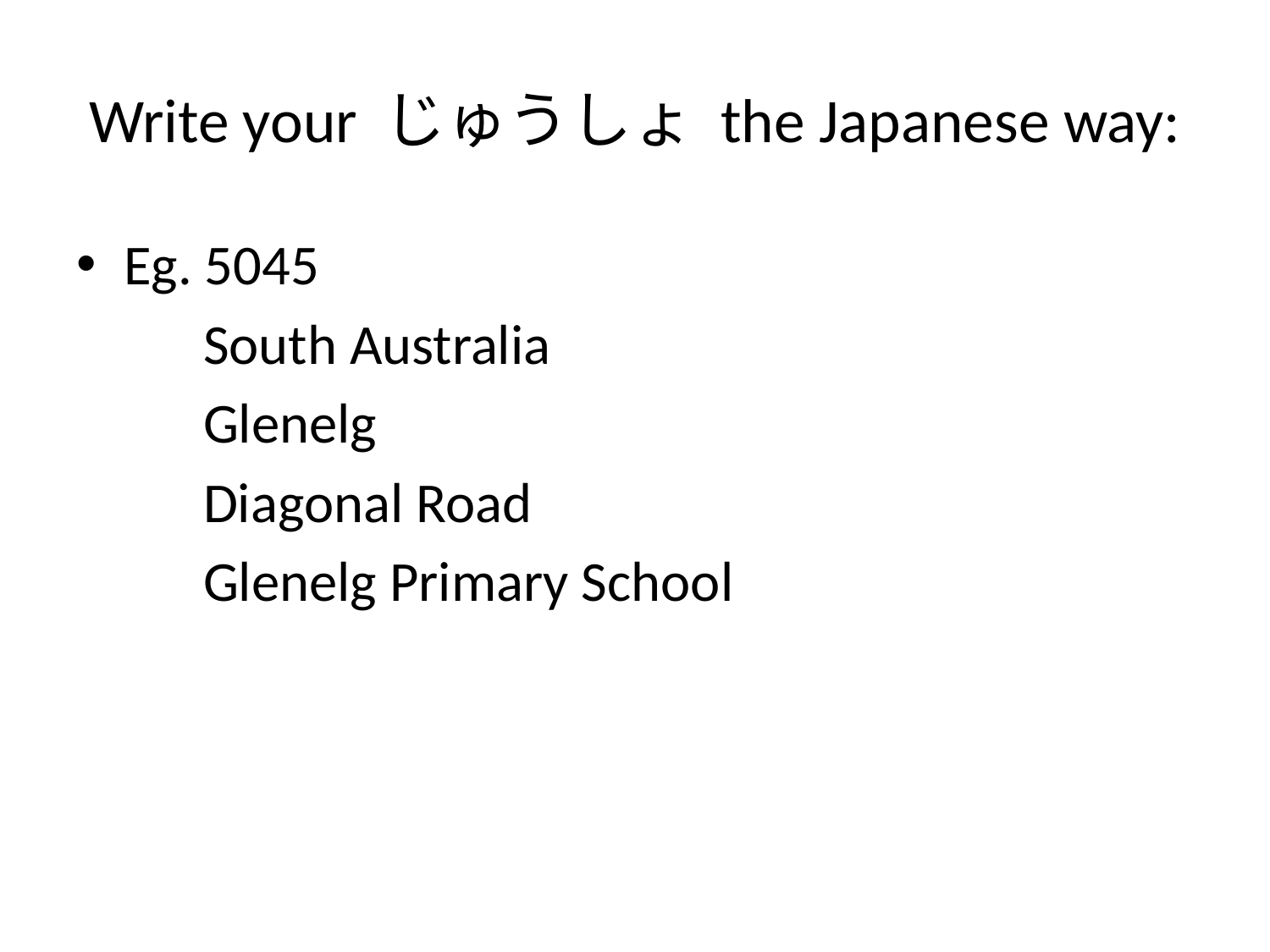

# Write your じゅうしょ the Japanese way:
Eg. 5045
South Australia
Glenelg
Diagonal Road
Glenelg Primary School